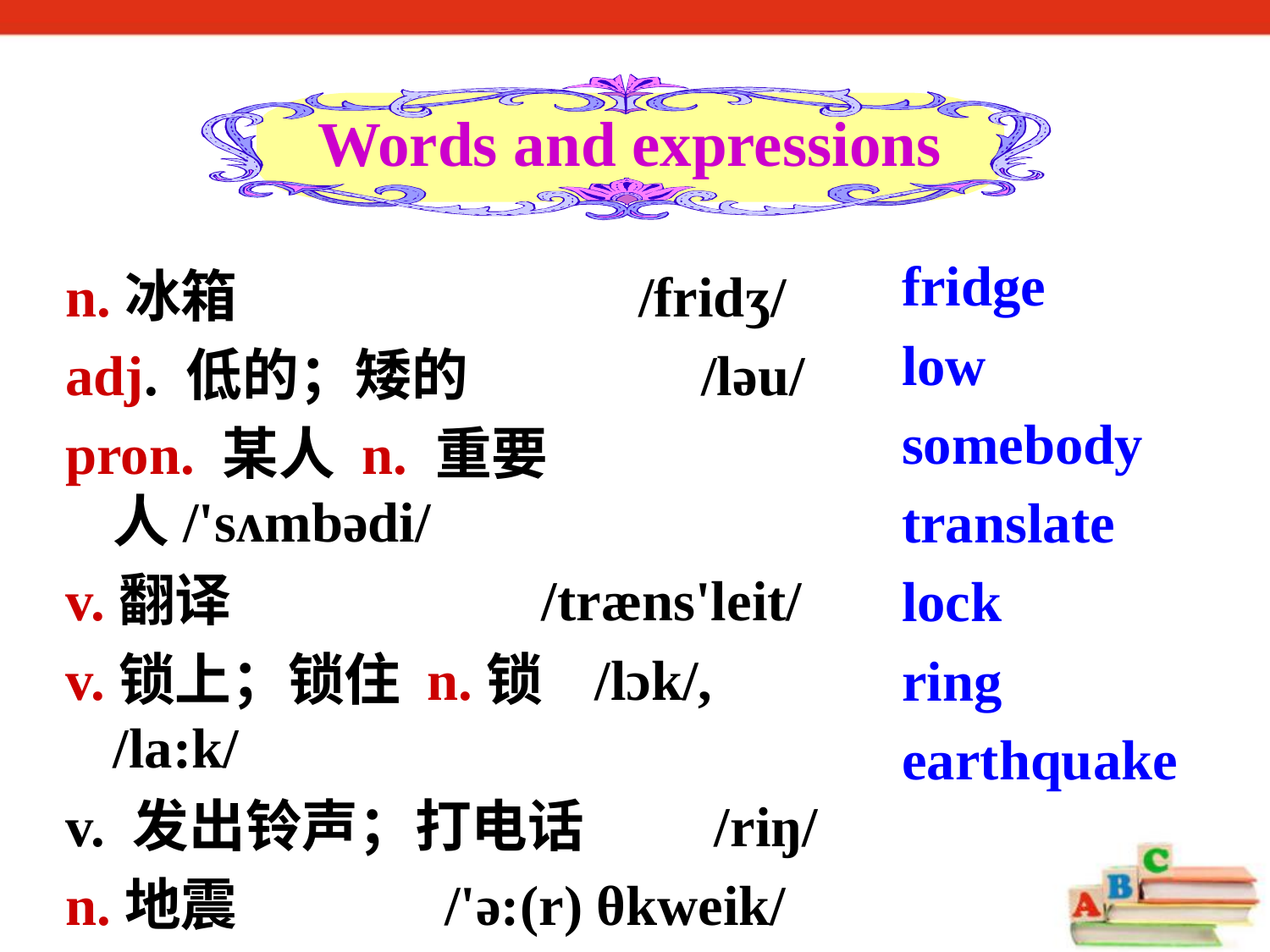

Words and expressions
fridge
low
somebody
translate
lock
ring
earthquake
n.冰箱                              /fridʒ/
adj. 低的；矮的                 /ləu/
pron. 某人 n. 重要人/'sʌmbədi/
v.翻译                       /træns'leit/
v.锁上；锁住 n.锁   /lɔk/, /la:k/
v. 发出铃声；打电话         /riŋ/
n.地震               /'ə:(r) θkweik/